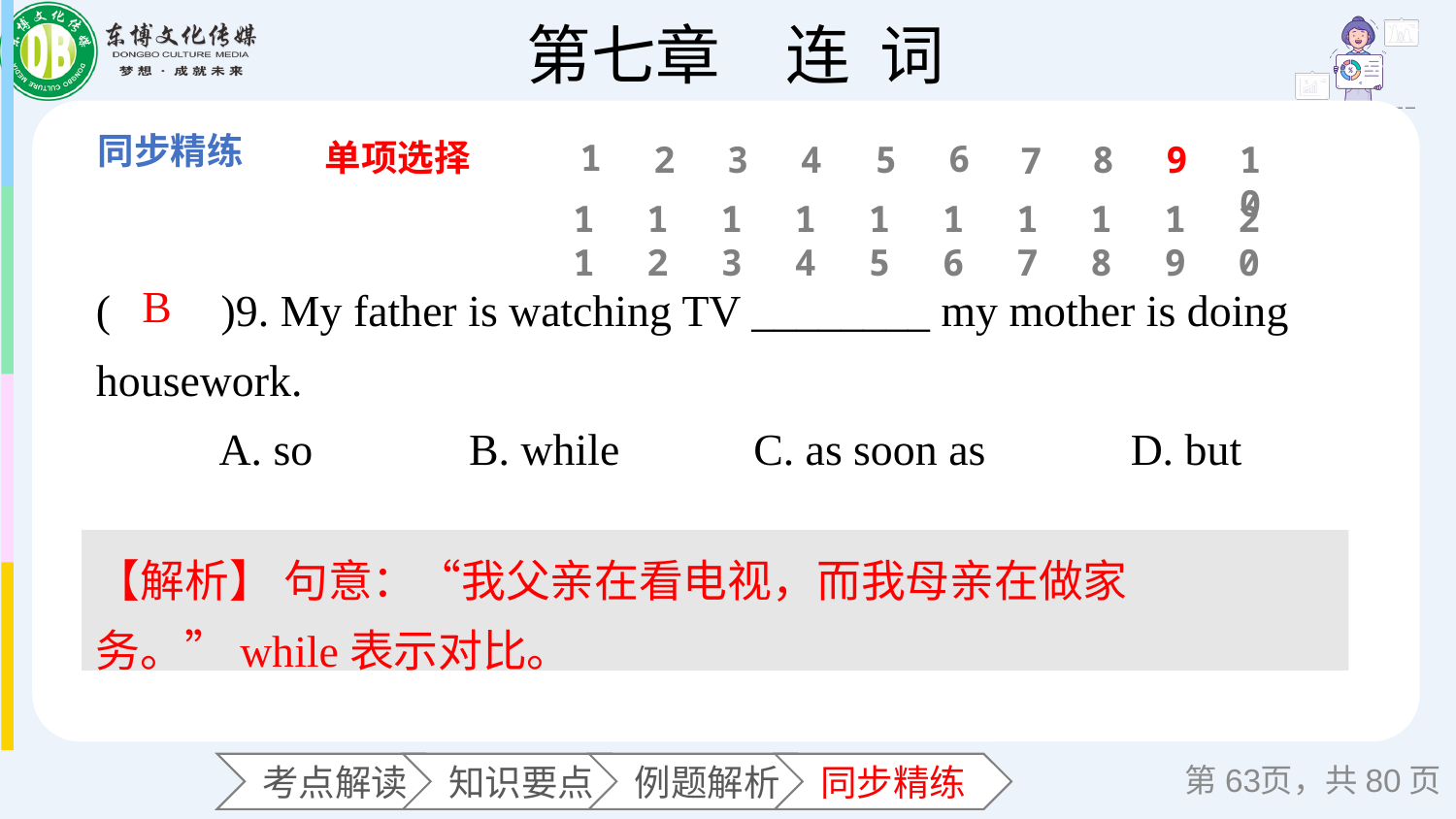

单项选择
1
6
2
3
4
5
8
9
10
7
11
12
13
14
15
16
17
18
19
20
(　　)9. My father is watching TV ________ my mother is doing housework.
           A. so              B. while            C. as soon as             D. but
B
【解析】 句意：“我父亲在看电视，而我母亲在做家务。”while表示对比。
第63页，共80页